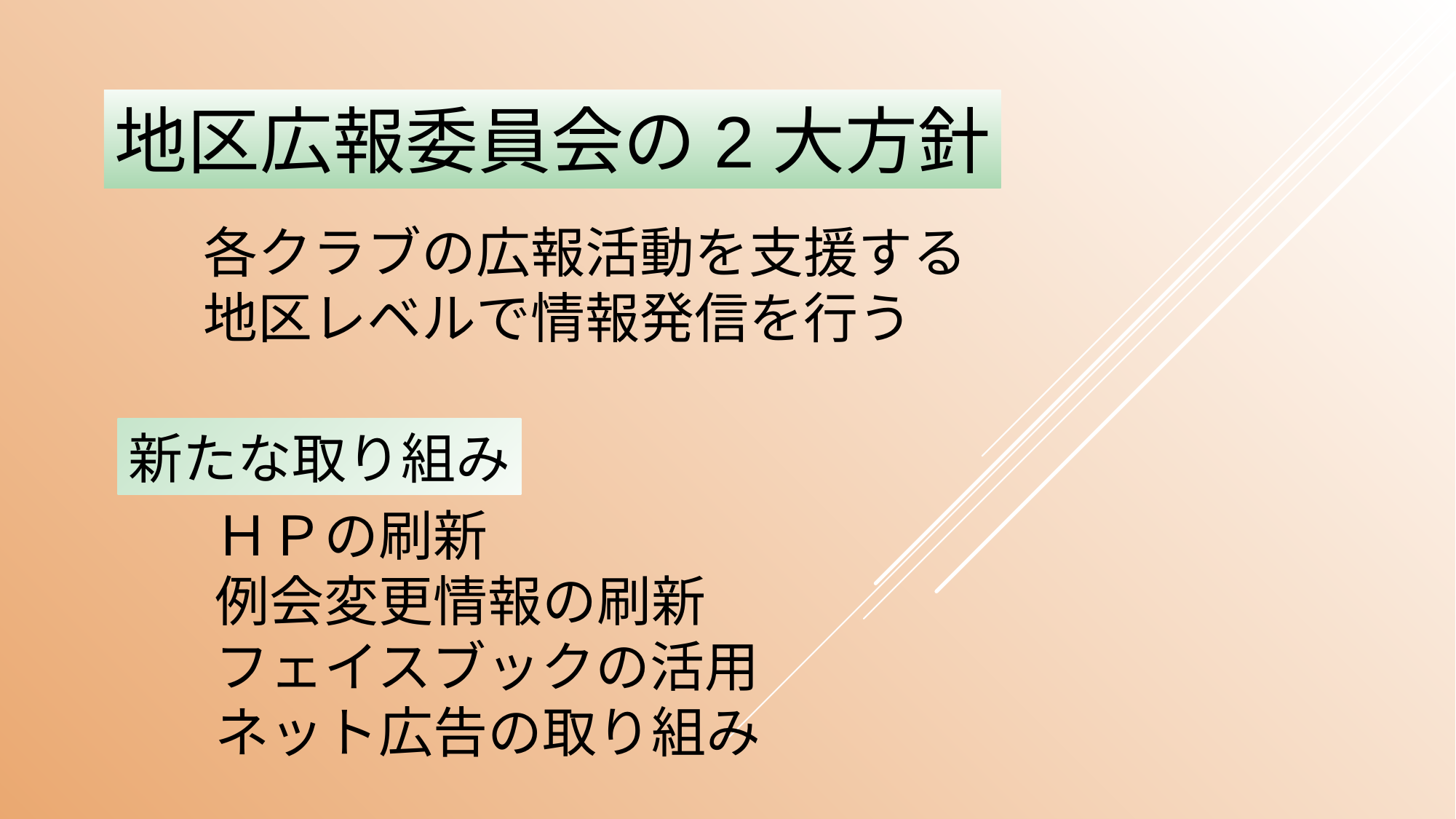

地区広報委員会の2大方針
各クラブの広報活動を支援する
地区レベルで情報発信を行う
新たな取り組み
ＨＰの刷新
例会変更情報の刷新
フェイスブックの活用
ネット広告の取り組み